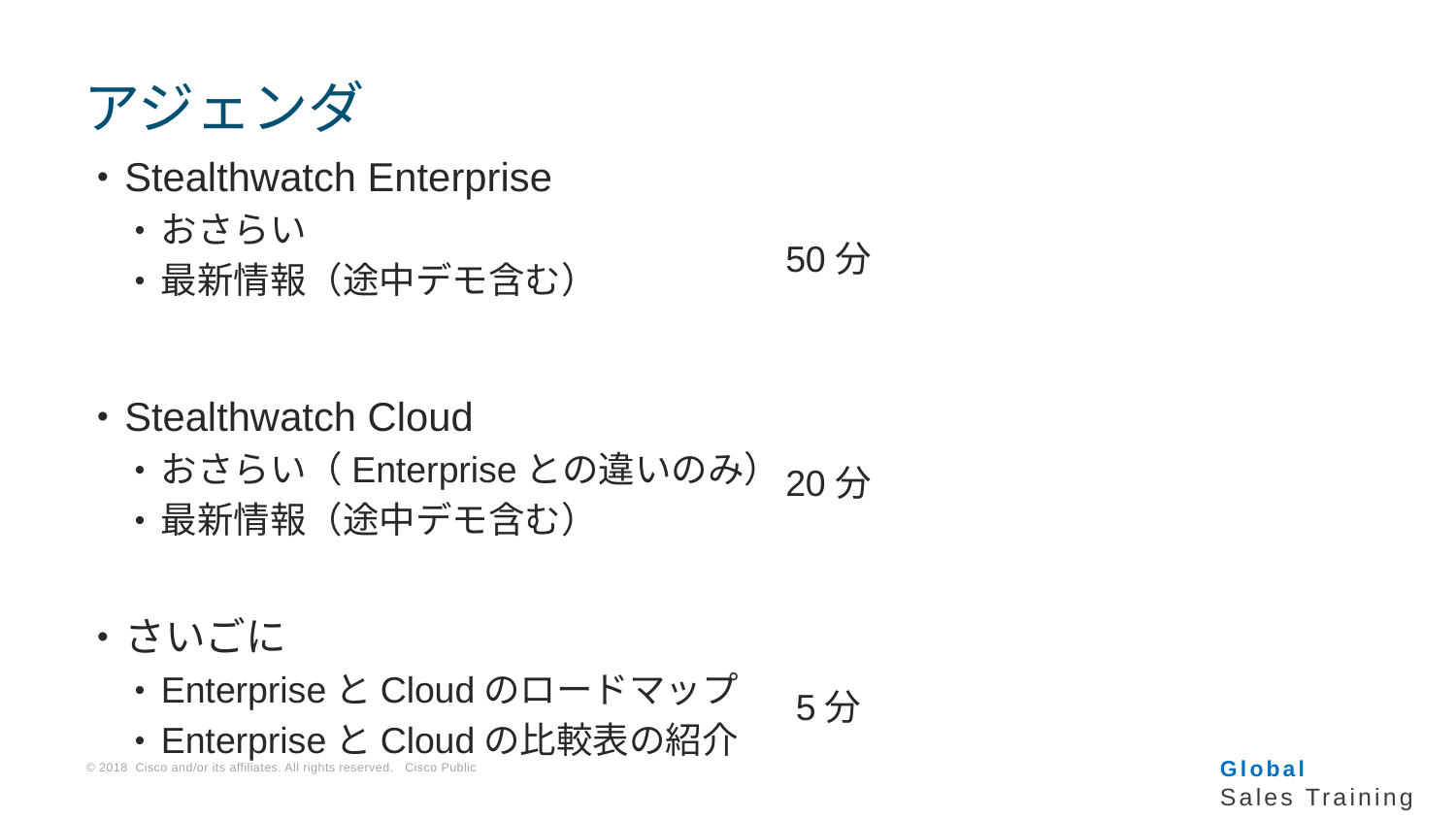

# アジェンダ
Stealthwatch Enterprise
おさらい
最新情報（途中デモ含む）

Stealthwatch Cloud
おさらい（Enterpriseとの違いのみ）
最新情報（途中デモ含む）

さいごに
EnterpriseとCloudのロードマップ
EnterpriseとCloudの比較表の紹介
50分
20分
 5分